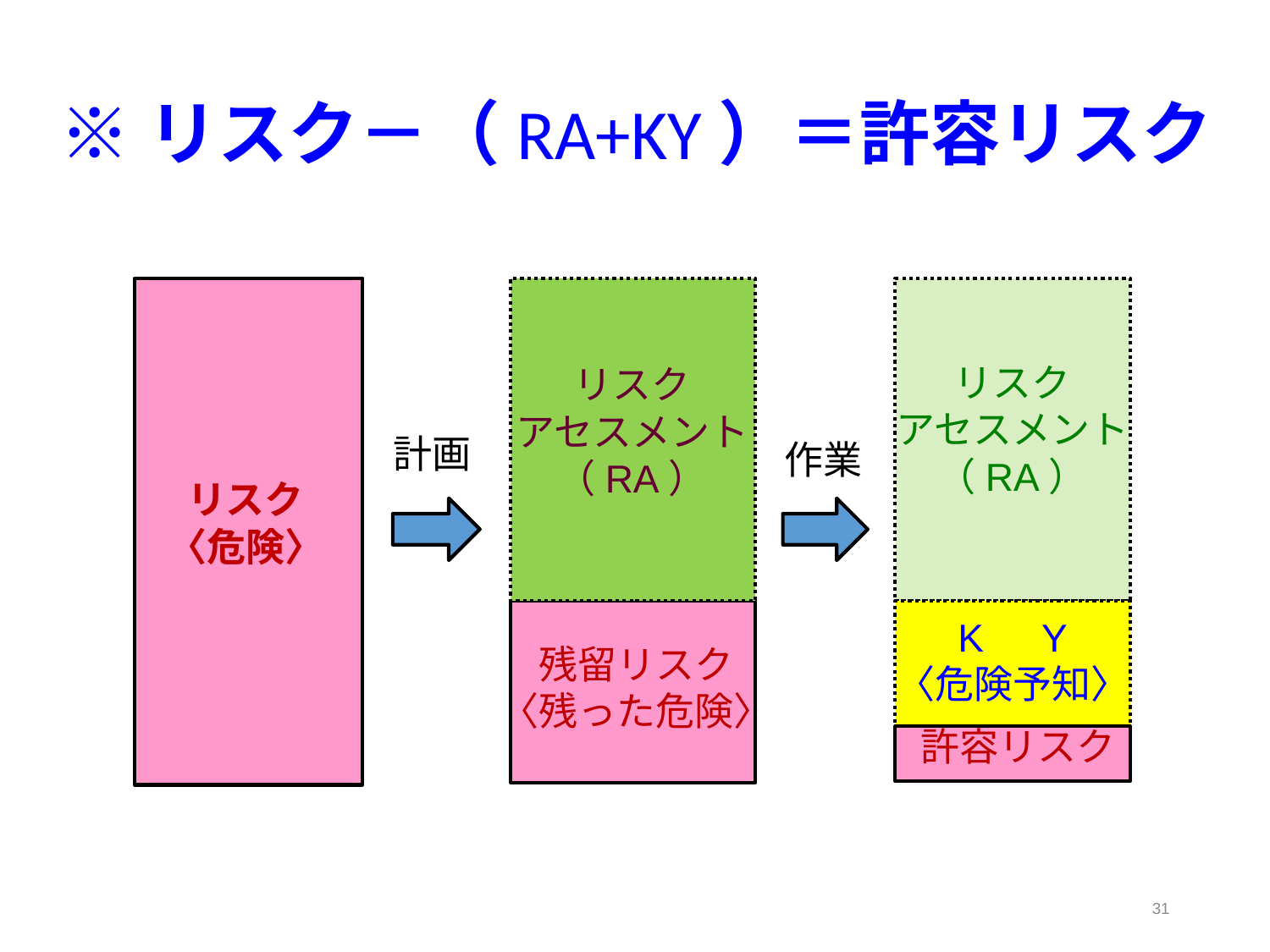

# ※リスク－（RA+KY）＝許容リスク

リスク
アセスメント
（RA）
リスク
アセスメント
（RA）
計画
作業
リスク
〈危険〉

残留リスク
〈残った危険〉
K　Y
〈危険予知〉

許容リスク

31